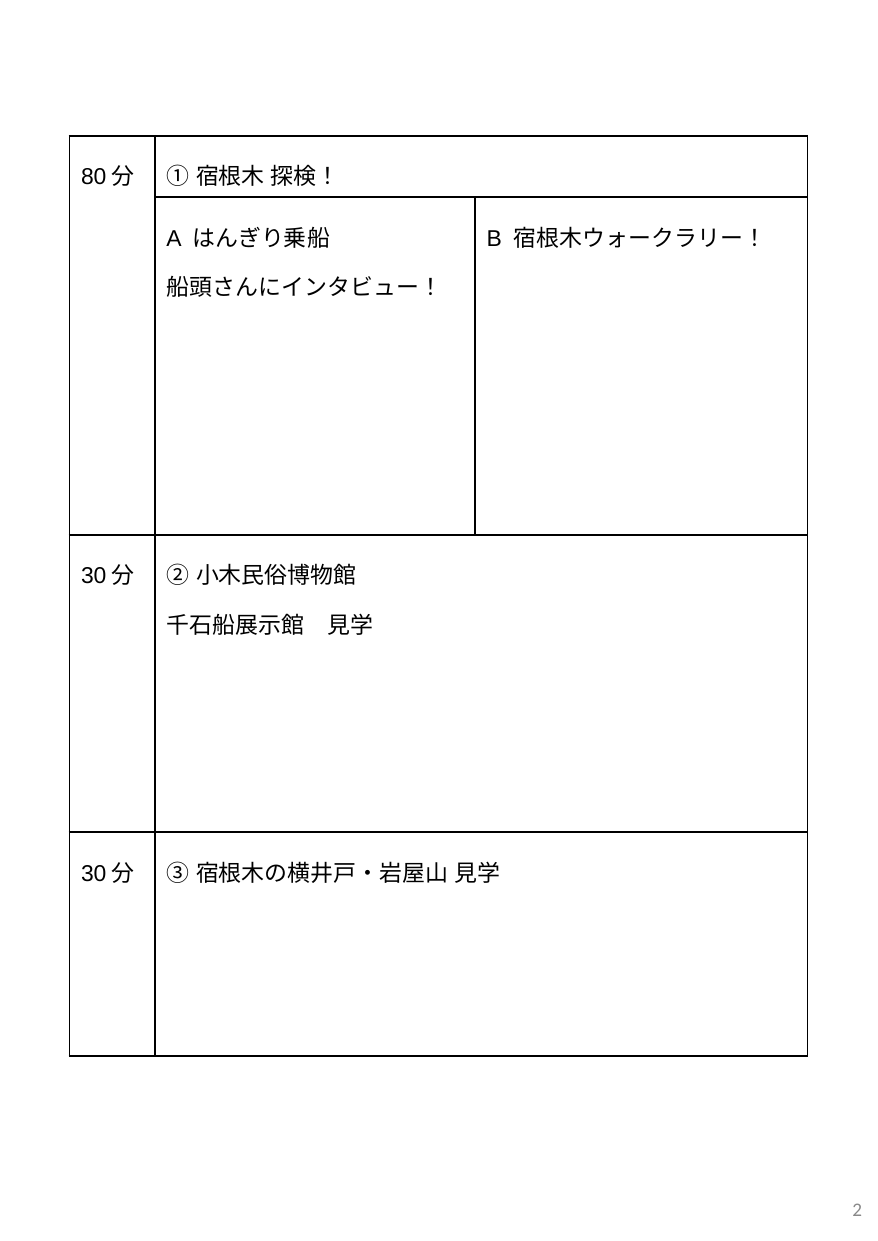

# 日程表
| 80分 | ①宿根木 探検！ |  |
| --- | --- | --- |
|  | A はんぎり乗船 船頭さんにインタビュー！ | B 宿根木ウォークラリー！ |
| 30分 | ②小木民俗博物館　 千石船展示館　見学 |  |
| 30分 | ③宿根木の横井戸・岩屋山 見学 |  |
2